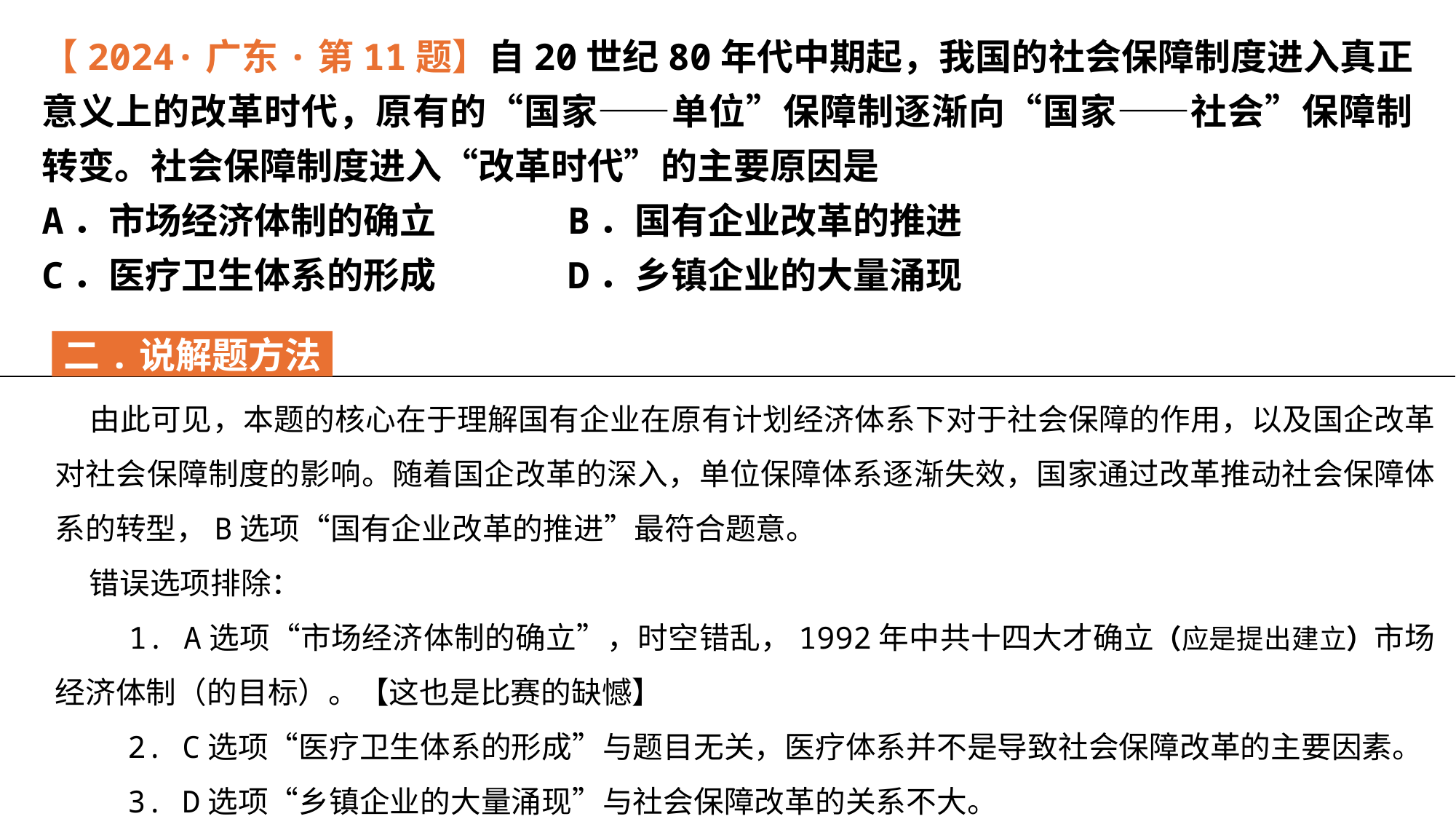

【2024·广东·第11题】自20世纪80年代中期起，我国的社会保障制度进入真正意义上的改革时代，原有的“国家——单位”保障制逐渐向“国家——社会”保障制转变。社会保障制度进入“改革时代”的主要原因是
A．市场经济体制的确立               B．国有企业改革的推进
C．医疗卫生体系的形成               D．乡镇企业的大量涌现
二.说解题方法
    由此可见，本题的核心在于理解国有企业在原有计划经济体系下对于社会保障的作用，以及国企改革对社会保障制度的影响。随着国企改革的深入，单位保障体系逐渐失效，国家通过改革推动社会保障体系的转型，B选项“国有企业改革的推进”最符合题意。
    错误选项排除：
    1. A选项“市场经济体制的确立”，时空错乱，1992年中共十四大才确立（应是提出建立）市场经济体制（的目标）。【这也是比赛的缺憾】
    2. C选项“医疗卫生体系的形成”与题目无关，医疗体系并不是导致社会保障改革的主要因素。
    3. D选项“乡镇企业的大量涌现”与社会保障改革的关系不大。